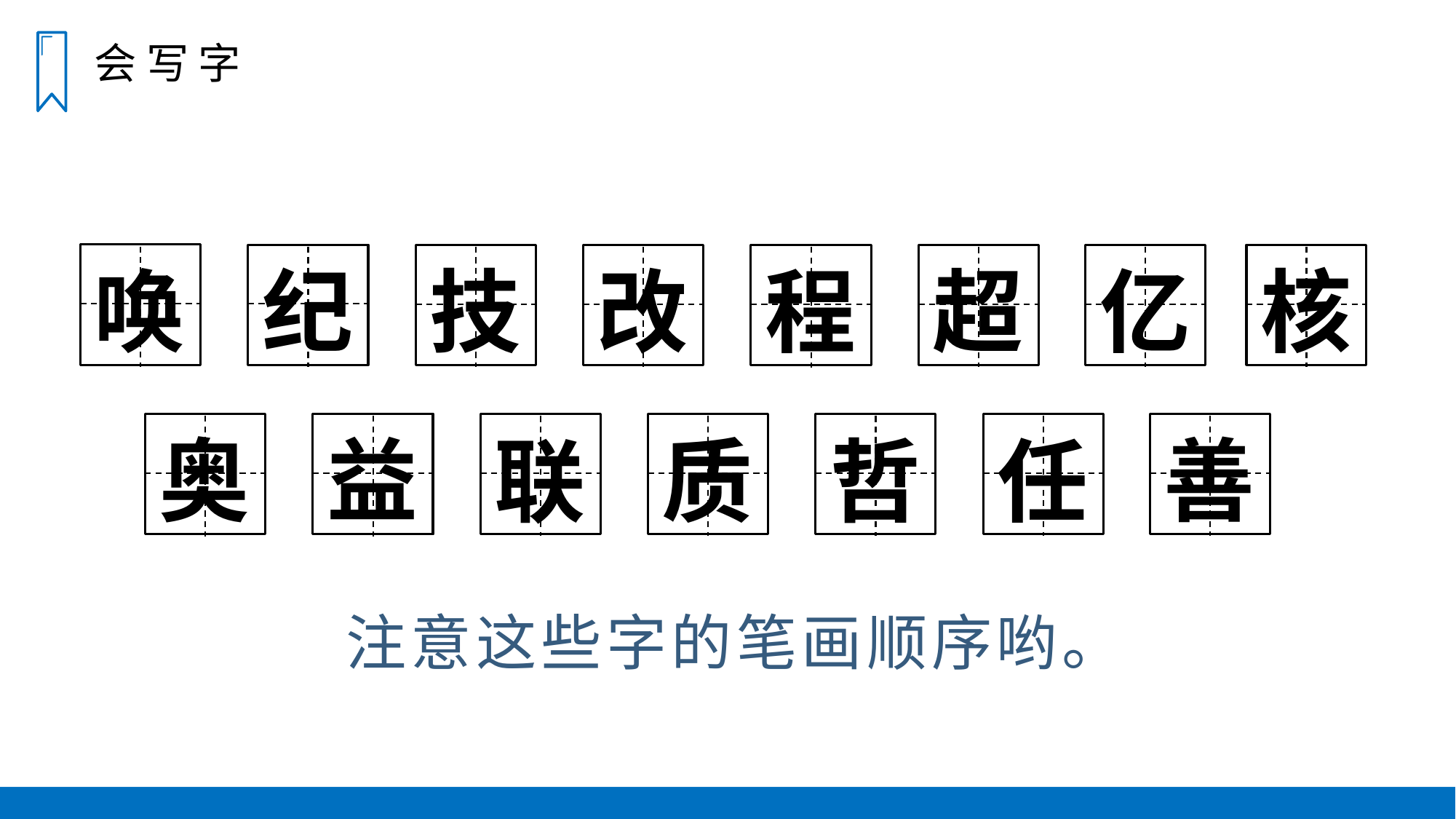

会 写 字

唤

纪

技

改

程

亿

核

超

奥

益

善

联

质

哲

任
注意这些字的笔画顺序哟。